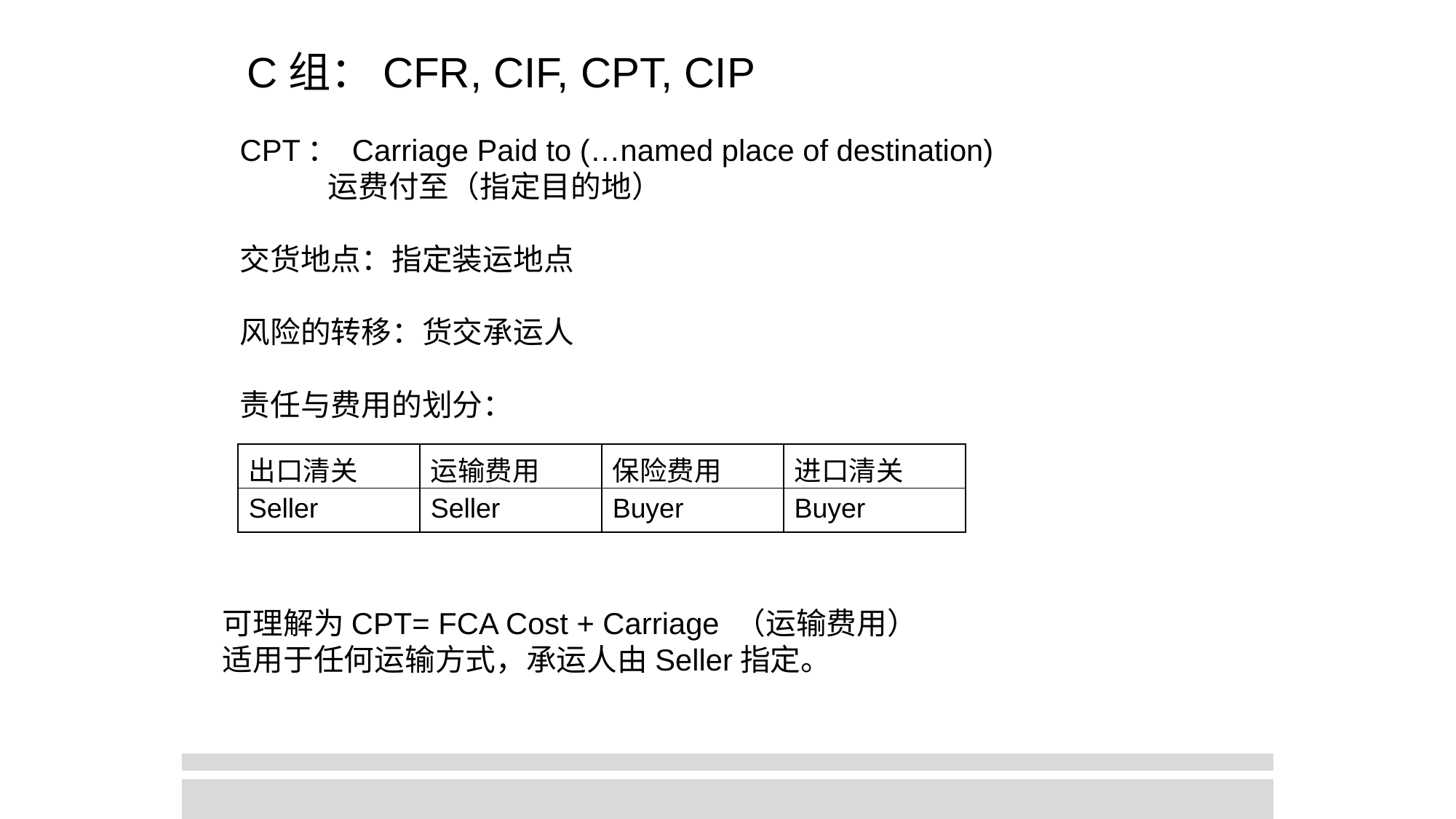

C组：CFR, CIF, CPT, CIP
CPT： Carriage Paid to (…named place of destination)
            运费付至（指定目的地）

交货地点：指定装运地点

风险的转移：货交承运人

责任与费用的划分：

| 出口清关 | 运输费用 | 保险费用 | 进口清关 |
| --- | --- | --- | --- |
| Seller | Seller | Buyer | Buyer |
可理解为CPT= FCA Cost + Carriage （运输费用）
适用于任何运输方式，承运人由Seller指定。